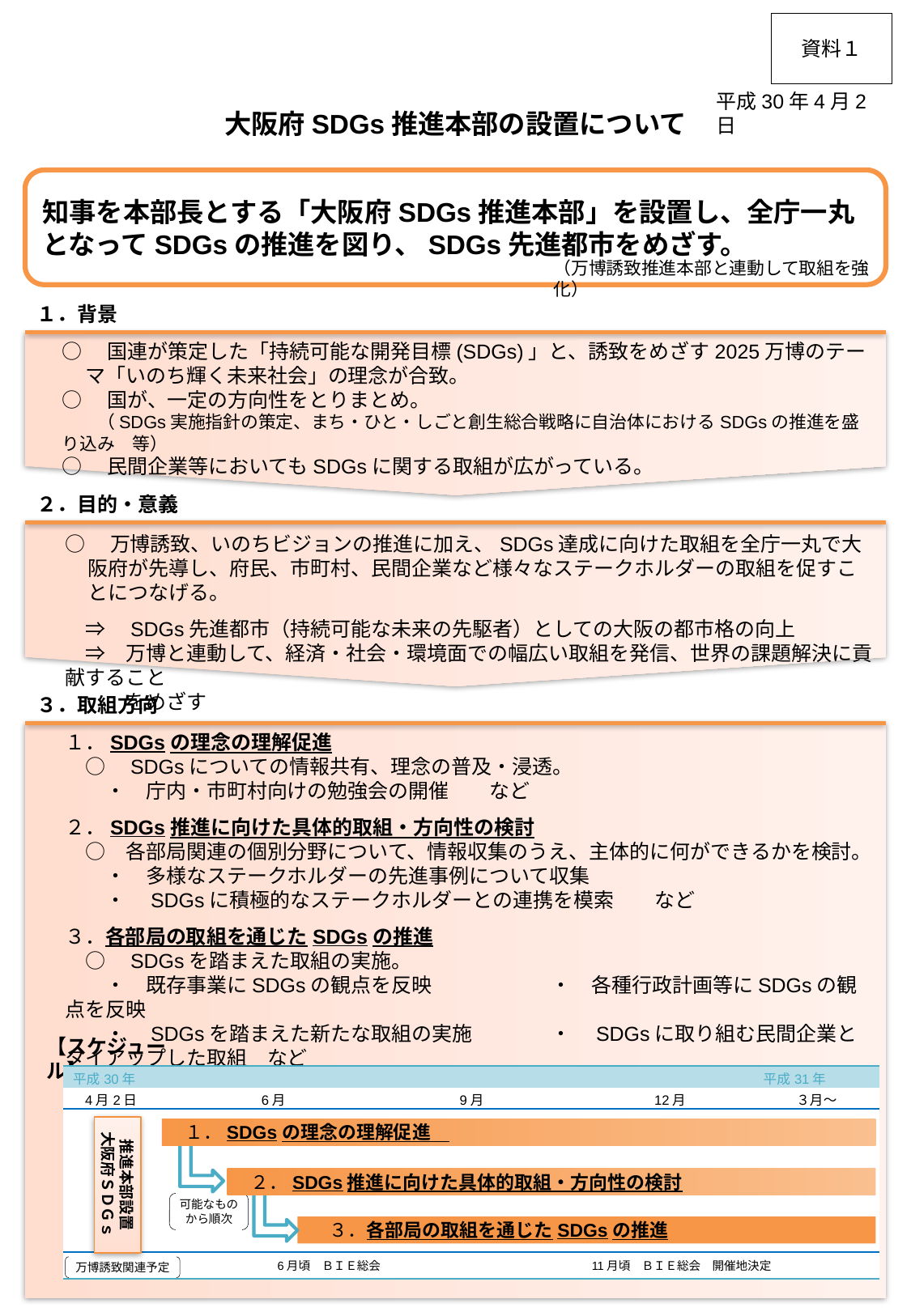

資料１
平成30年4月2日
大阪府SDGs推進本部の設置について
知事を本部長とする「大阪府SDGs推進本部」を設置し、全庁一丸となってSDGsの推進を図り、SDGs先進都市をめざす。

（万博誘致推進本部と連動して取組を強化）
１．背景
○　国連が策定した「持続可能な開発目標(SDGs)」と、誘致をめざす2025万博のテーマ「いのち輝く未来社会」の理念が合致。
○　国が、一定の方向性をとりまとめ。
　　（SDGs実施指針の策定、まち・ひと・しごと創生総合戦略に自治体におけるSDGsの推進を盛り込み　等）
○　民間企業等においてもSDGsに関する取組が広がっている。
２．目的・意義
○　万博誘致、いのちビジョンの推進に加え、SDGs達成に向けた取組を全庁一丸で大阪府が先導し、府民、市町村、民間企業など様々なステークホルダーの取組を促すことにつなげる。

　⇒　SDGs先進都市（持続可能な未来の先駆者）としての大阪の都市格の向上
　⇒　万博と連動して、経済・社会・環境面での幅広い取組を発信、世界の課題解決に貢献すること
　　　をめざす

３．取組方向
１．SDGsの理念の理解促進
　○　SDGsについての情報共有、理念の普及・浸透。
　　・　庁内・市町村向けの勉強会の開催　　など

２．SDGs推進に向けた具体的取組・方向性の検討
　○　各部局関連の個別分野について、情報収集のうえ、主体的に何ができるかを検討。
　　・　多様なステークホルダーの先進事例について収集
　　・　SDGsに積極的なステークホルダーとの連携を模索　　など

３．各部局の取組を通じたSDGsの推進
　○　SDGsを踏まえた取組の実施。
　　・　既存事業にSDGsの観点を反映	・　各種行政計画等にSDGsの観点を反映
　　・　SDGsを踏まえた新たな取組の実施	・　SDGsに取り組む民間企業とタイアップした取組　など
【スケジュール】
| 平成30年 |  |  |  | 平成31年 |
| --- | --- | --- | --- | --- |
| 4月2日 | 6月 | 9月 | 12月 | ３月～ |
|  |  |  |  |  |
|  | 6月頃　ＢＩＥ総会 |  | 11月頃　ＢＩＥ総会　開催地決定 |  |
推進本部設置
大阪府ＳＤＧｓ
　１．SDGsの理念の理解促進

　２．SDGs推進に向けた具体的取組・方向性の検討

可能なもの
から順次
 　３．各部局の取組を通じたSDGsの推進
万博誘致関連予定